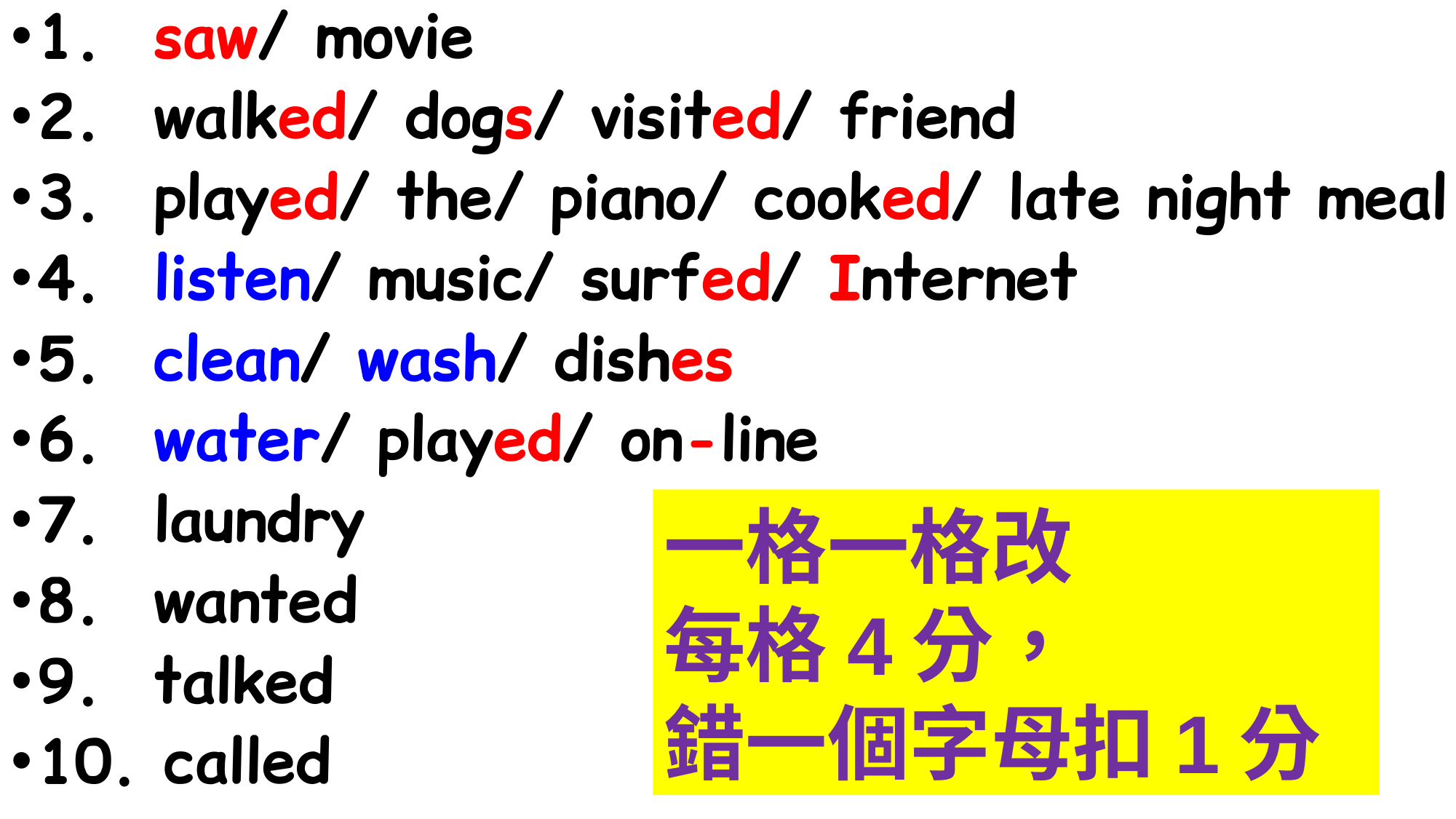

1.  saw/ movie
2.  walked/ dogs/ visited/ friend
3.  played/ the/ piano/ cooked/ late night meal
4.  listen/ music/ surfed/ Internet
5.  clean/ wash/ dishes
6.  water/ played/ on-line
7.  laundry
8.  wanted
9.  talked
10. called

一格一格改
每格4分，
錯一個字母扣1分